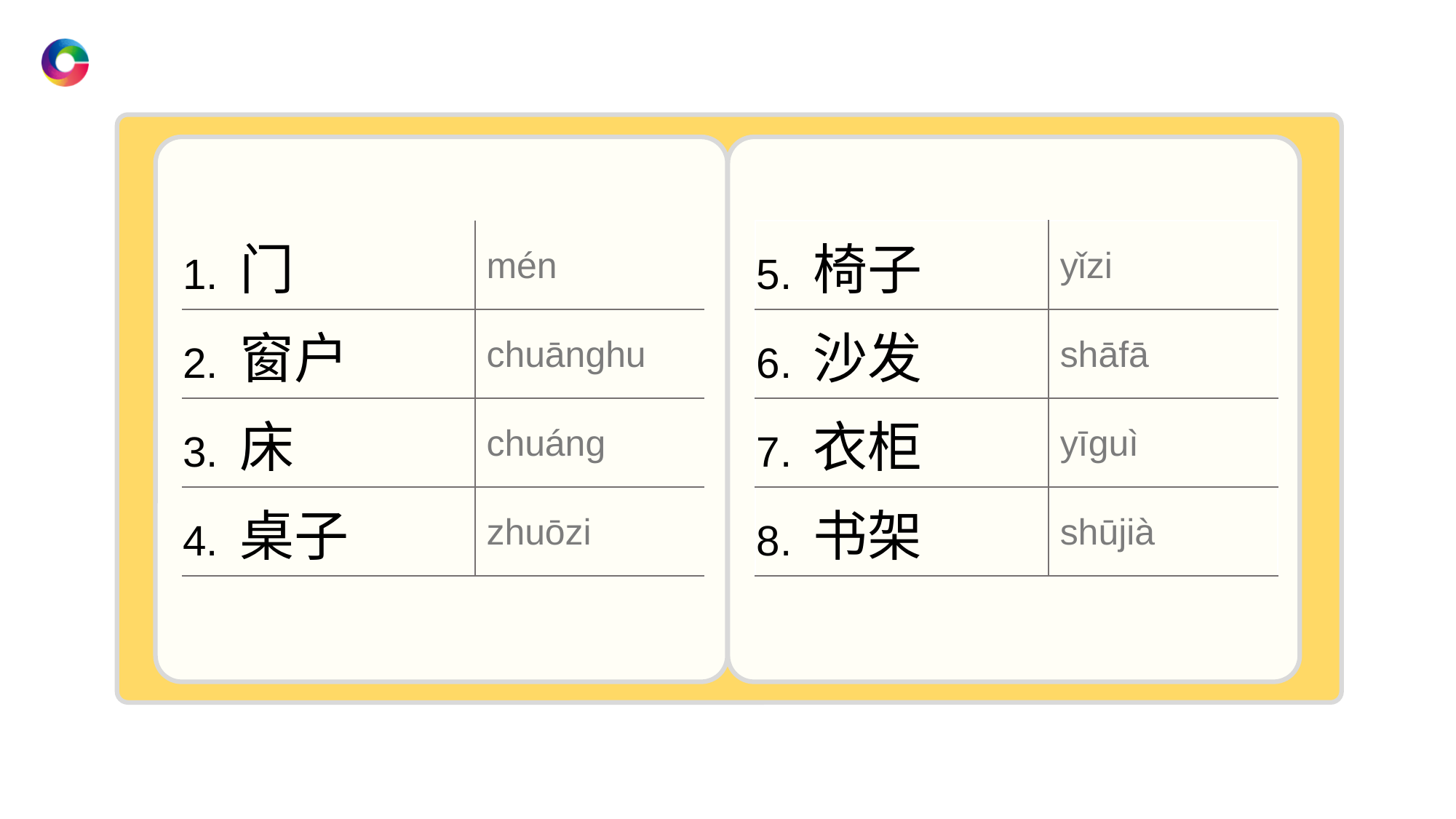

| 1. 门 | mén |
| --- | --- |
| 2. 窗户 | chuānɡhu |
| 3. 床 | chuánɡ |
| 4. 桌子 | zhuōzi |
| 5. 椅子 | yǐzi |
| --- | --- |
| 6. 沙发 | shāfā |
| 7. 衣柜 | yīɡuì |
| 8. 书架 | shūjià |